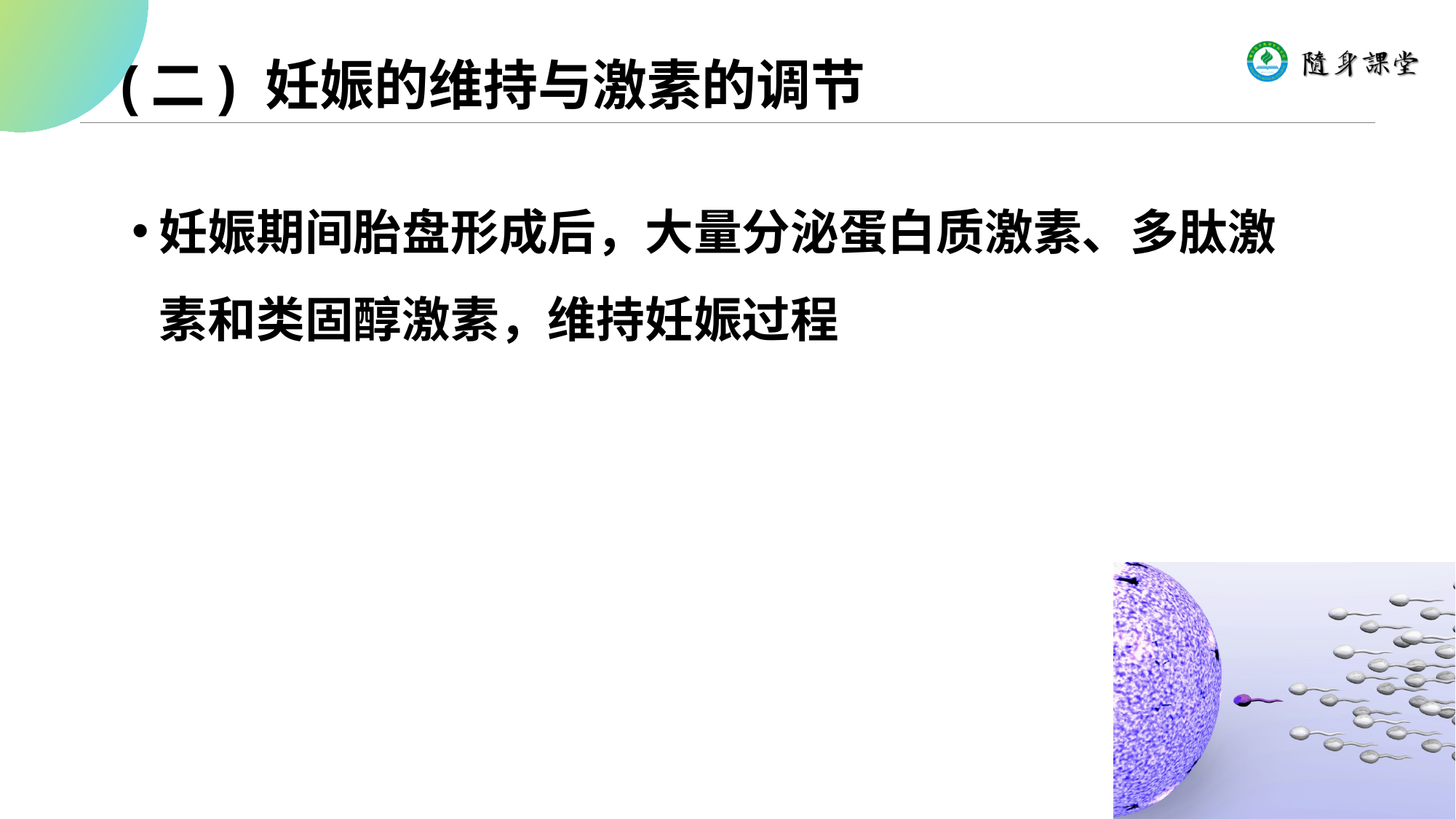

# (二) 妊娠的维持与激素的调节
妊娠期间胎盘形成后，大量分泌蛋白质激素、多肽激素和类固醇激素，维持妊娠过程